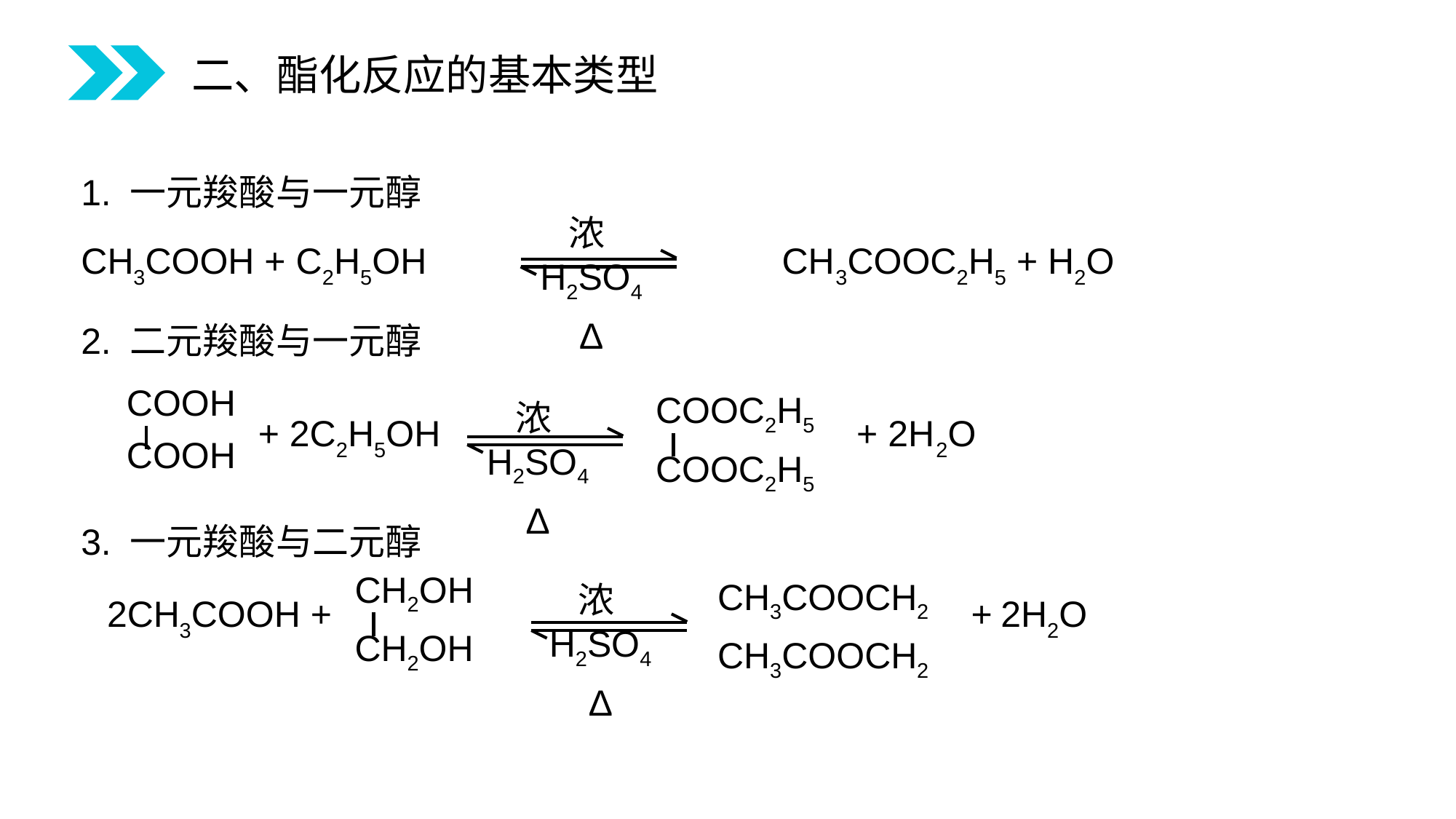

二、酯化反应的基本类型
1. 一元羧酸与一元醇

2. 二元羧酸与一元醇

3. 一元羧酸与二元醇
浓H2SO4
∆

CH3COOH + C2H5OH                                   CH3COOC2H5 + H2O
COOH
COOH
COOC2H5
COOC2H5
浓H2SO4
∆

+ 2C2H5OH                                         + 2H2O
CH2OH
CH2OH
CH3COOCH2
CH3COOCH2
浓H2SO4
∆

2CH3COOH +                                                               + 2H2O